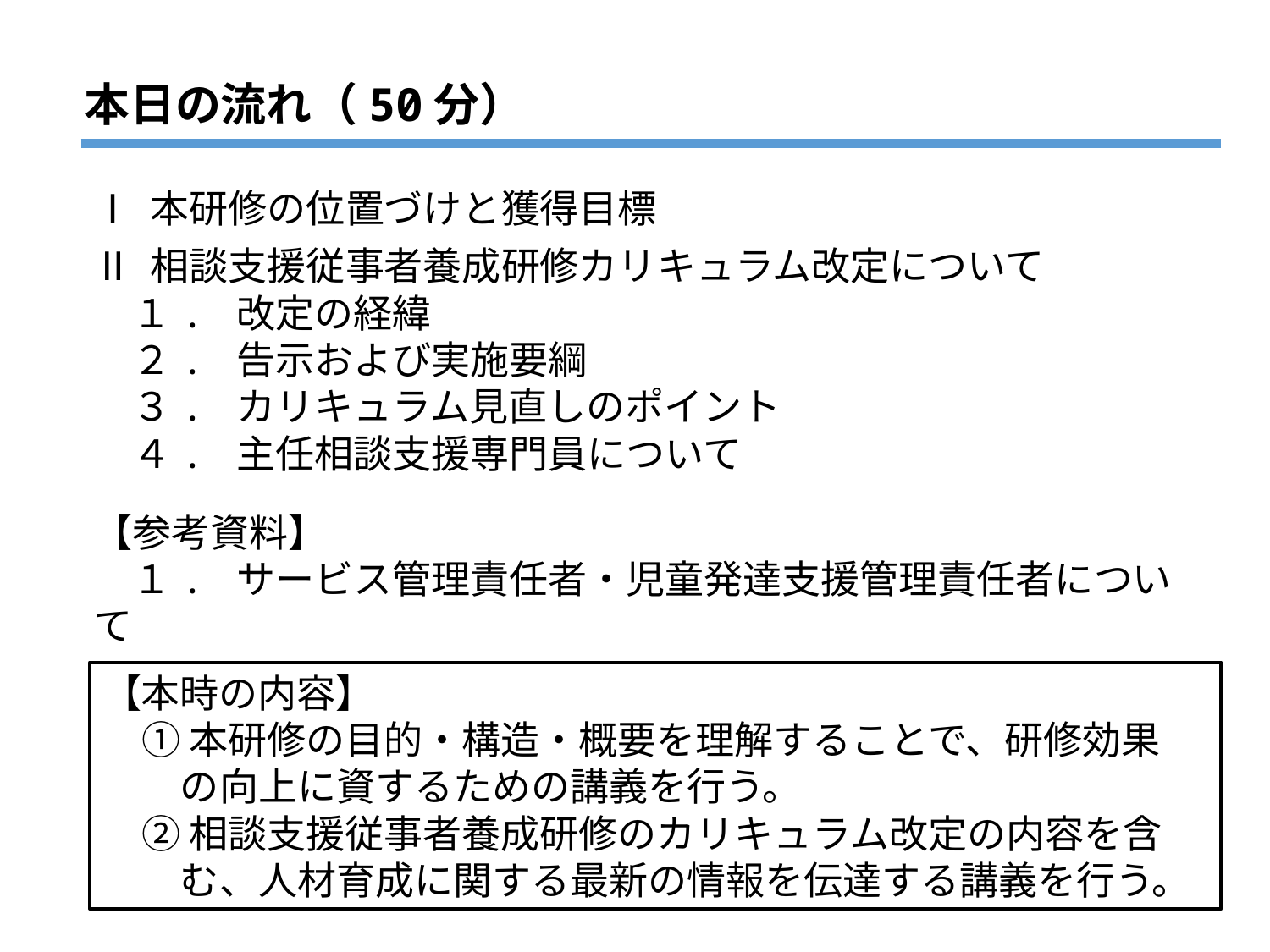

本日の流れ（50分）
Ⅰ 本研修の位置づけと獲得目標

Ⅱ 相談支援従事者養成研修カリキュラム改定について
　１. 改定の経緯
　２. 告示および実施要綱
　３. カリキュラム見直しのポイント
　４. 主任相談支援専門員について

【参考資料】
　１. サービス管理責任者・児童発達支援管理責任者について
【本時の内容】
　① 本研修の目的・構造・概要を理解することで、研修効果
　　の向上に資するための講義を行う。
　② 相談支援従事者養成研修のカリキュラム改定の内容を含
　　む、人材育成に関する最新の情報を伝達する講義を行う。